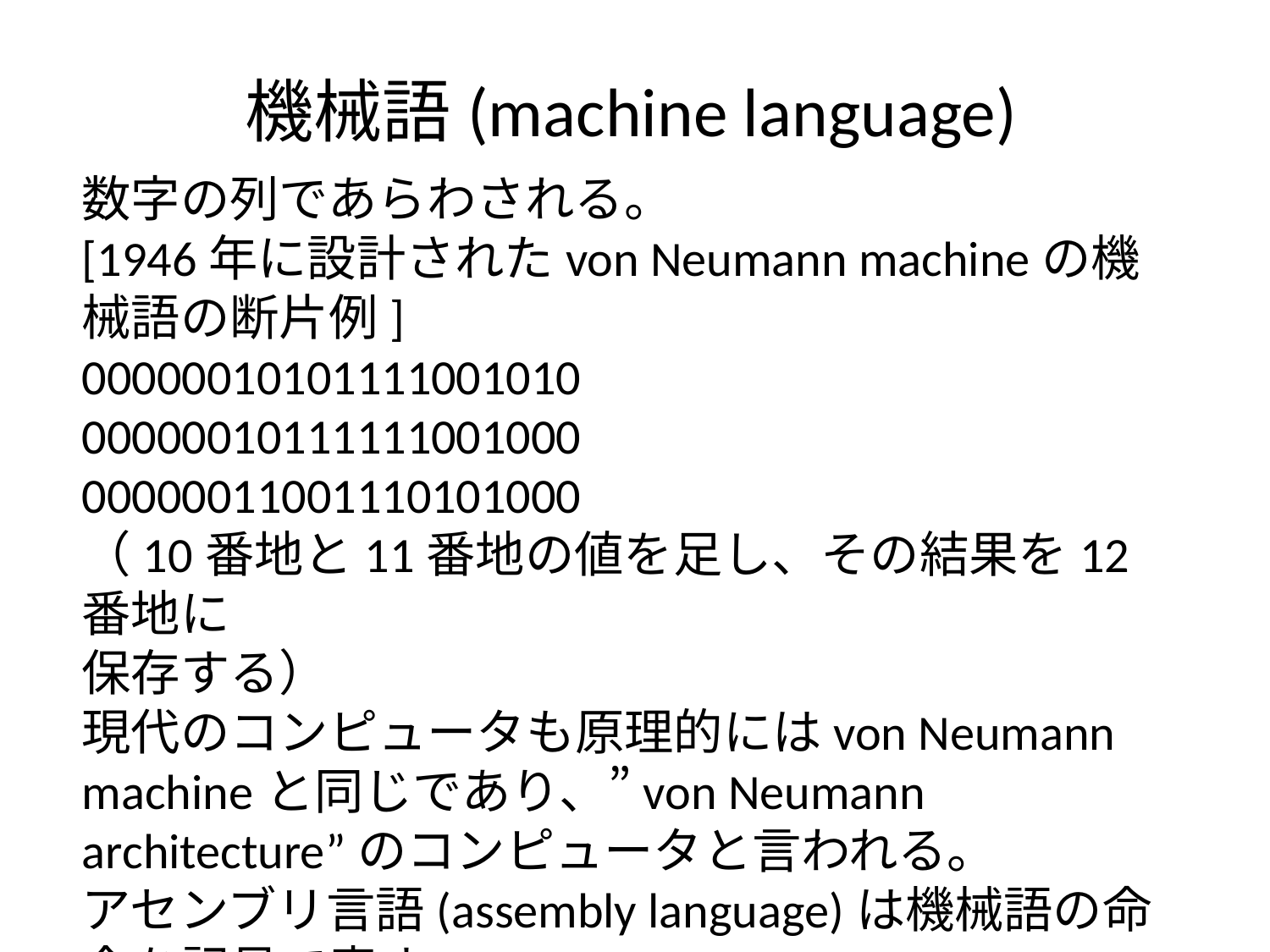

# 機械語(machine language)
数字の列であらわされる。
[1946年に設計されたvon Neumann machineの機械語の断片例]
00000010101111001010
00000010111111001000
00000011001110101000
（10番地と11番地の値を足し、その結果を12番地に
保存する）
現代のコンピュータも原理的にはvon Neumann machineと同じであり、”von Neumann architecture”のコンピュータと言われる。
アセンブリ言語(assembly language)は機械語の命令を記号で表す。